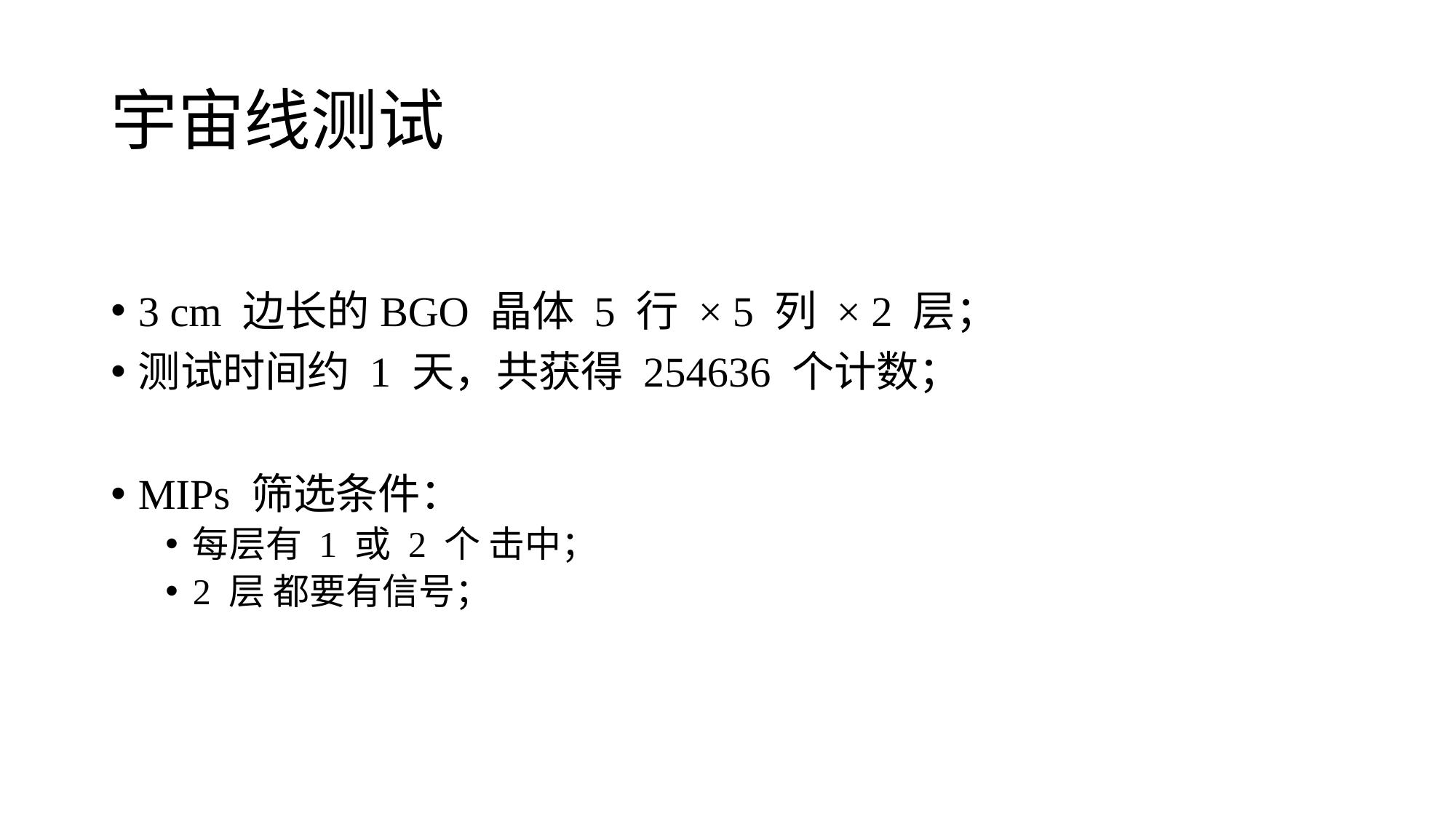

# 宇宙线测试

3 cm 边长的BGO 晶体 5 行 × 5 列 × 2 层；
测试时间约 1 天，共获得 254636 个计数；

MIPs 筛选条件：
每层有 1 或 2 个 击中；
2 层 都要有信号；